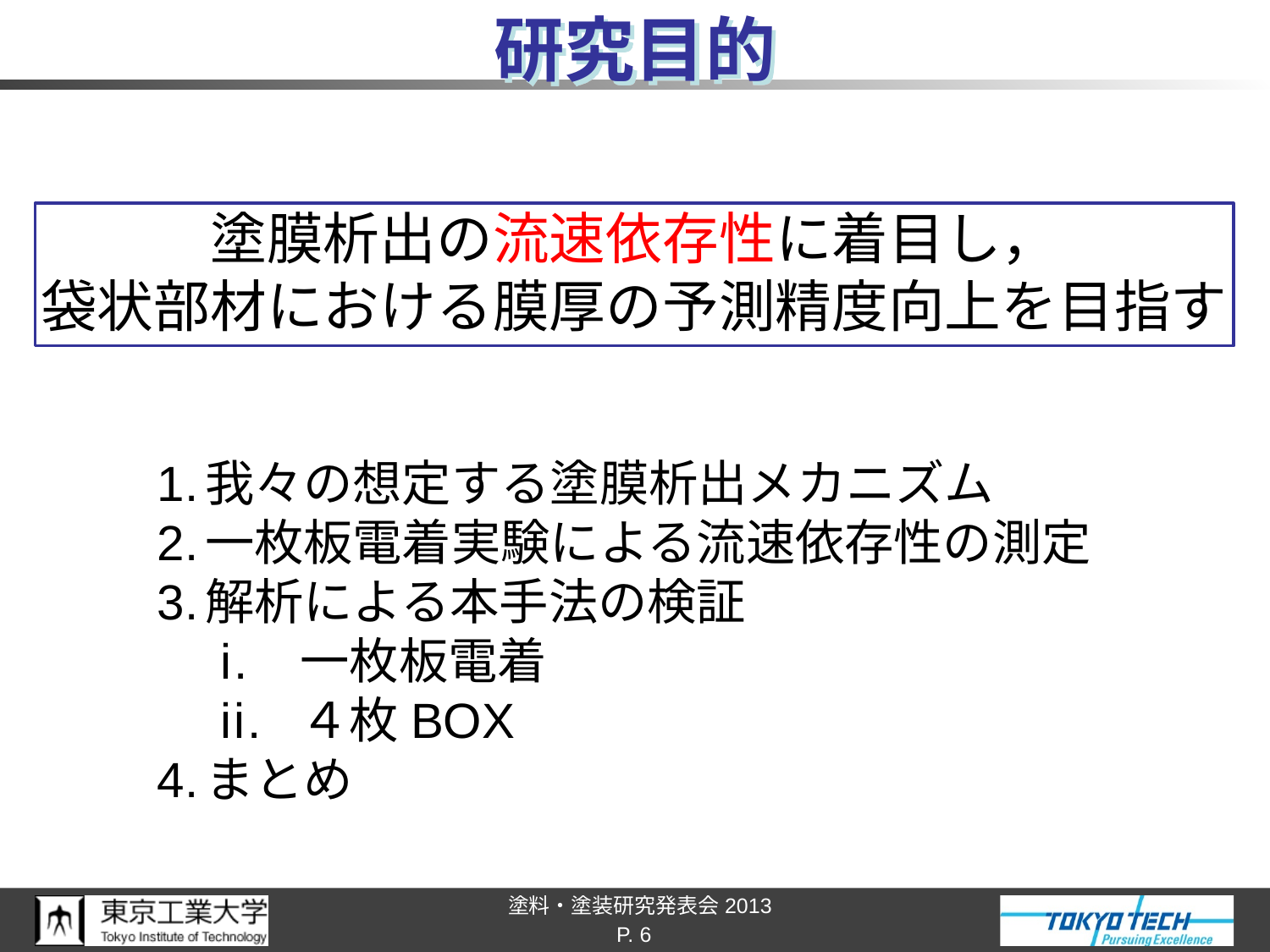

# 研究目的

塗膜析出の流速依存性に着目し，
袋状部材における膜厚の予測精度向上を目指す
我々の想定する塗膜析出メカニズム
一枚板電着実験による流速依存性の測定
解析による本手法の検証
一枚板電着
４枚BOX
まとめ
P. 6